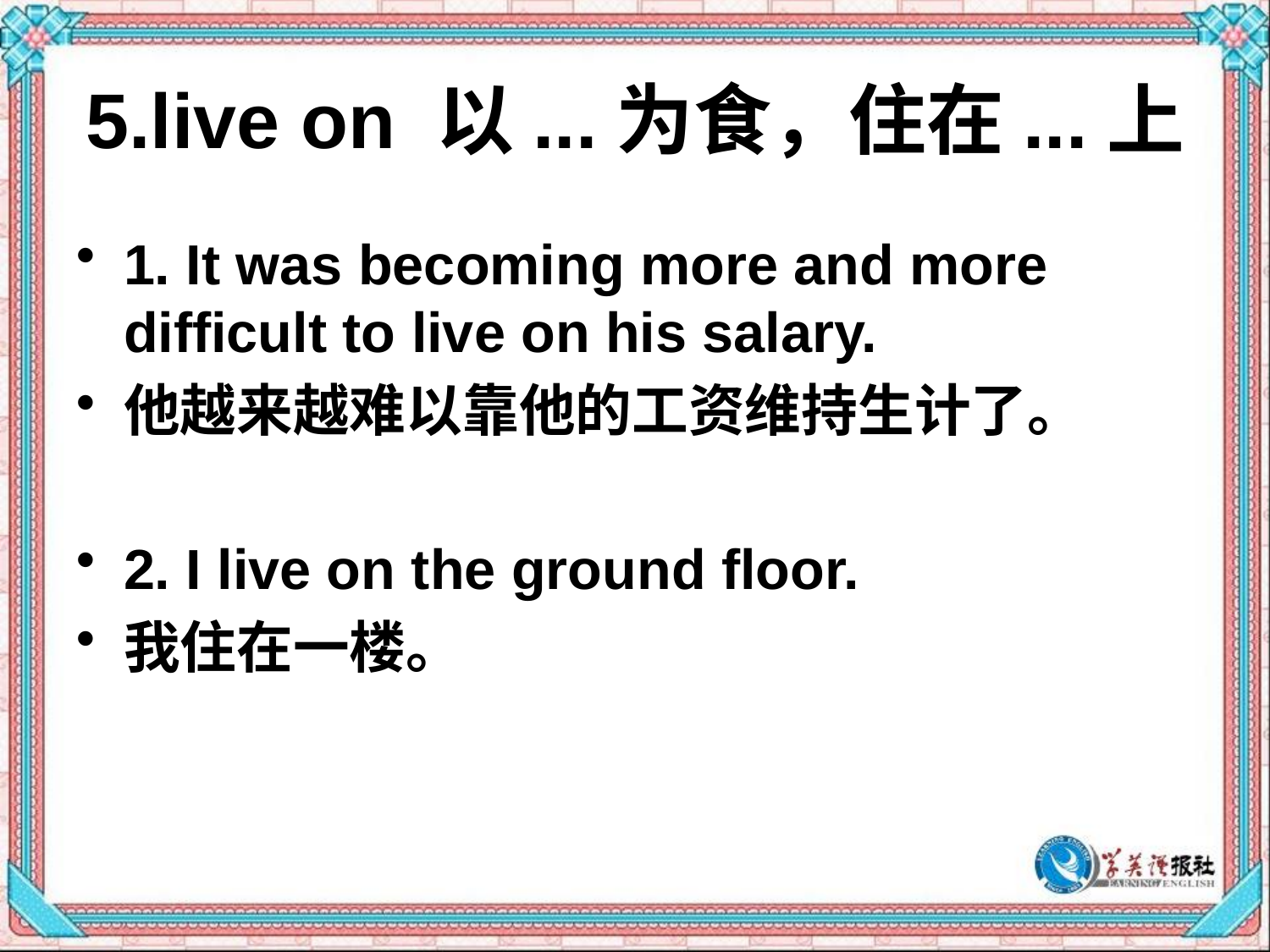

# 5.live on 以...为食，住在...上
1. It was becoming more and more difficult to live on his salary.
他越来越难以靠他的工资维持生计了。

2. I live on the ground floor.
我住在一楼。